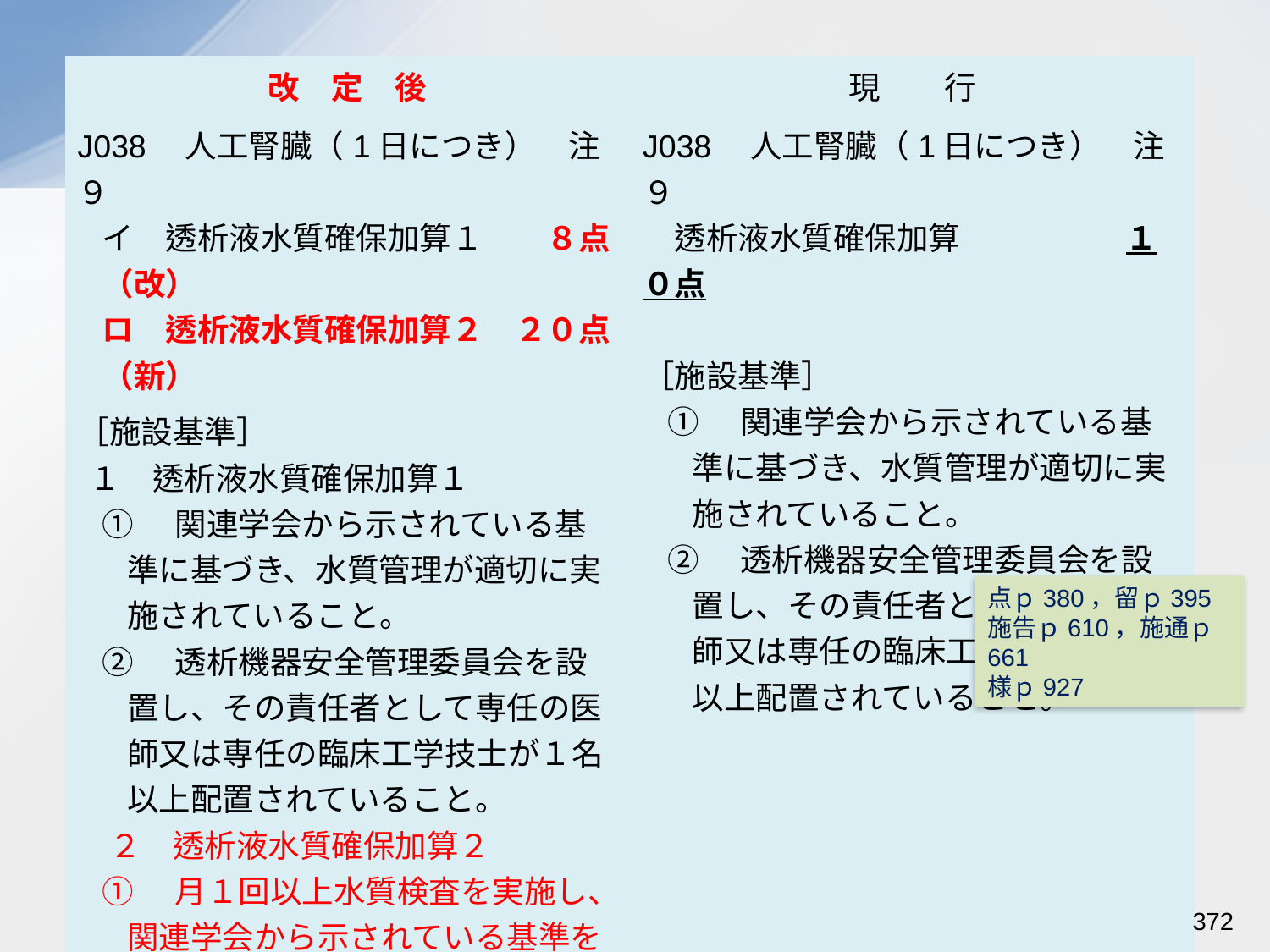

| 改　定　後 | 現　　行 |
| --- | --- |
| J038　人工腎臓（1日につき）　注９ イ　透析液水質確保加算１　　８点（改） ロ　透析液水質確保加算２　２０点（新） ［施設基準］ １　透析液水質確保加算１ ①　関連学会から示されている基準に基づき、水質管理が適切に実施されていること。 ②　透析機器安全管理委員会を設置し、その責任者として専任の医師又は専任の臨床工学技士が１名以上配置されていること。 　２　透析液水質確保加算２ ①　月１回以上水質検査を実施し、関連学会から示されている基準を満たした血液透析濾過用の置換液を作製し、使用していること。 ②　透析機器安全管理委員会を設置し、その責任者として専任の医師又は専任の臨床工学技士が１名以上配置されていること。 | J038　人工腎臓（1日につき）　注９ 　透析液水質確保加算 　　　　　１０点 ［施設基準］ ①　関連学会から示されている基準に基づき、水質管理が適切に実施されていること。 ②　透析機器安全管理委員会を設置し、その責任者として専任の医師又は専任の臨床工学技士が１名以上配置されていること。 |
点ｐ380，留ｐ395
施告ｐ610，施通ｐ661
様ｐ927
372